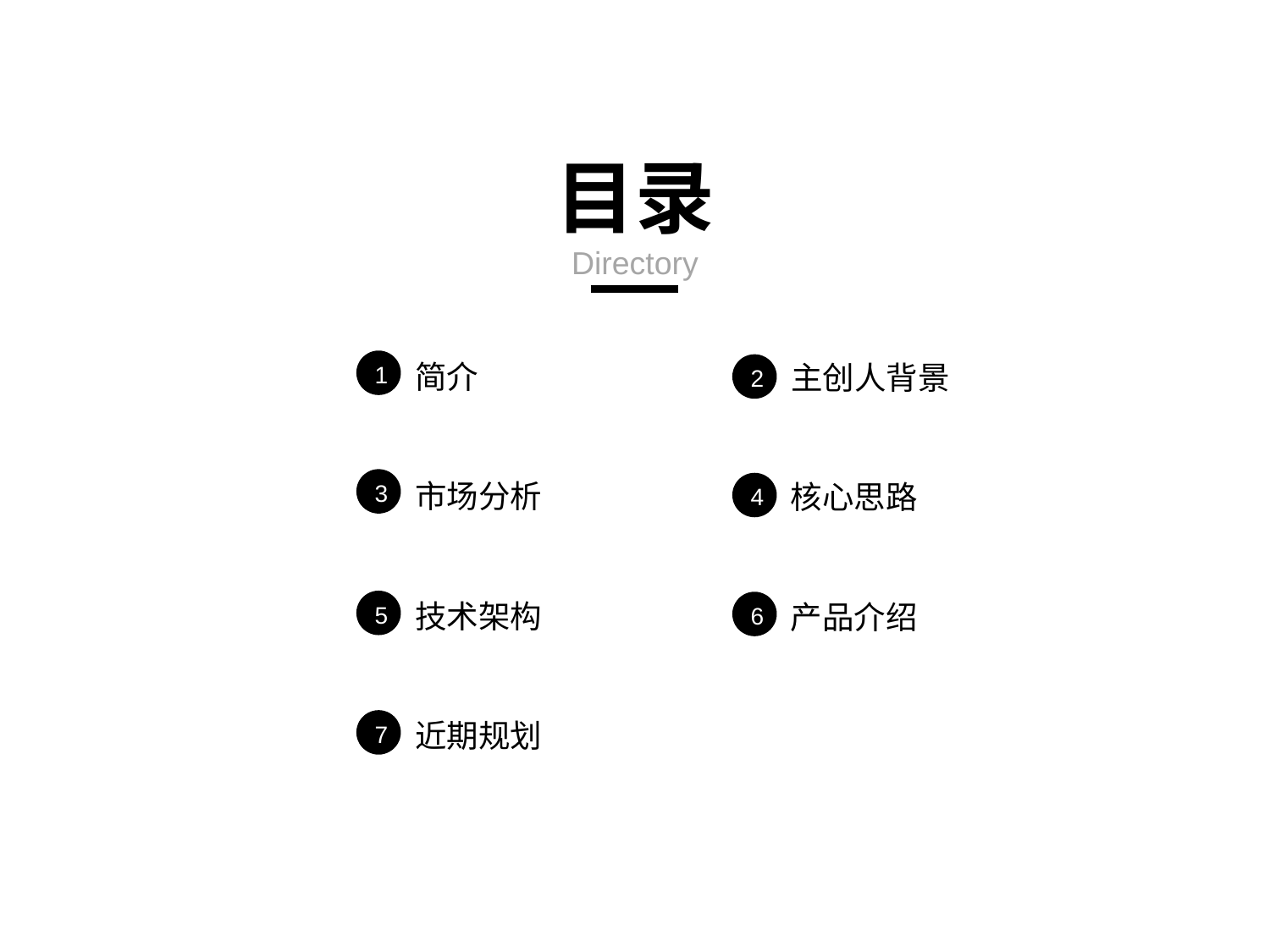

目录
Directory

简介
主创人背景
1

2

市场分析
核心思路
3

4
技术架构

产品介绍

5
6
近期规划

7